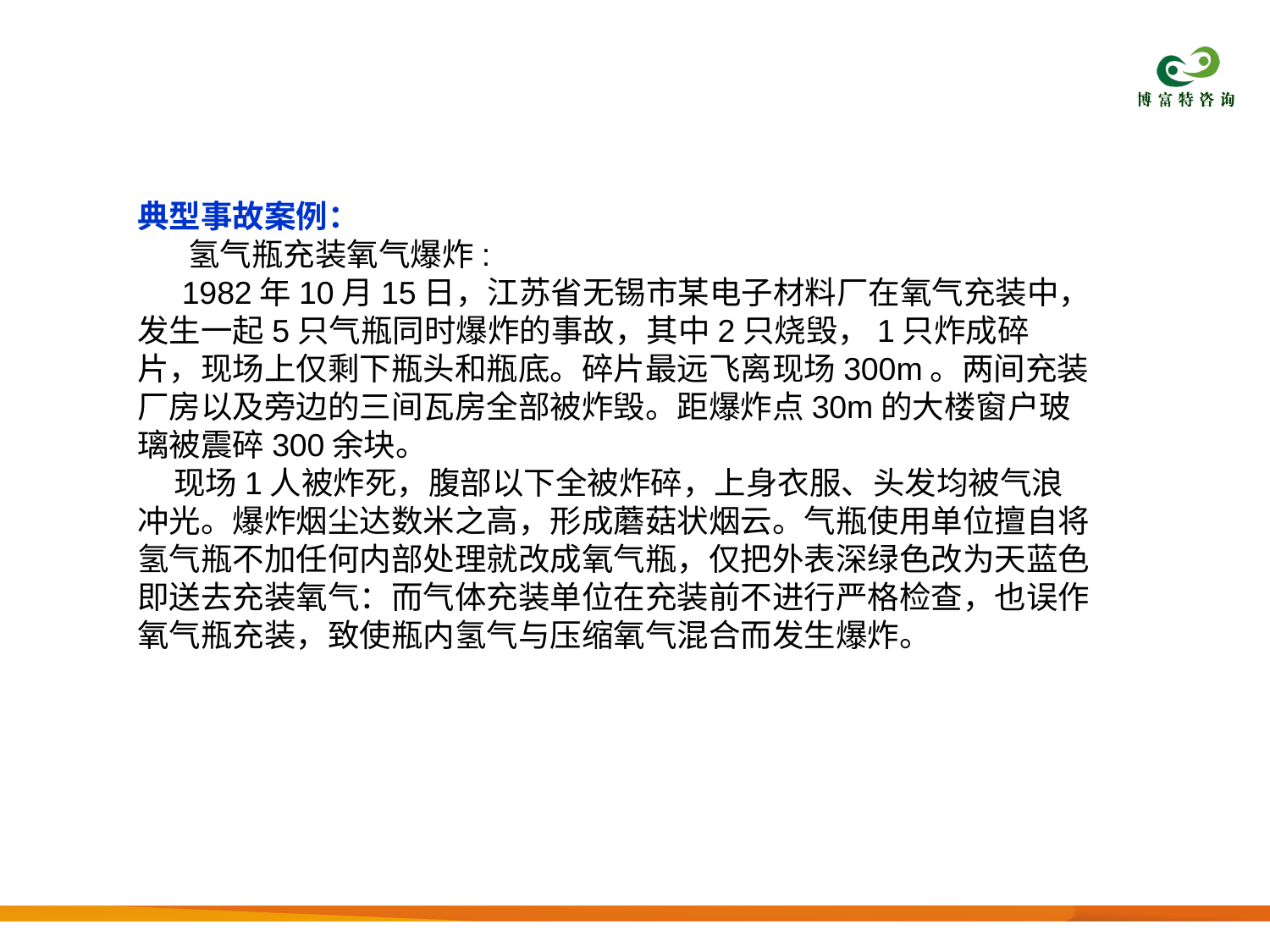

典型事故案例：
      氢气瓶充装氧气爆炸:
     1982年10月15日，江苏省无锡市某电子材料厂在氧气充装中，发生一起5只气瓶同时爆炸的事故，其中2只烧毁，1只炸成碎片，现场上仅剩下瓶头和瓶底。碎片最远飞离现场300m。两间充装厂房以及旁边的三间瓦房全部被炸毁。距爆炸点30m的大楼窗户玻璃被震碎300余块。
    现场1人被炸死，腹部以下全被炸碎，上身衣服、头发均被气浪冲光。爆炸烟尘达数米之高，形成蘑菇状烟云。气瓶使用单位擅自将氢气瓶不加任何内部处理就改成氧气瓶，仅把外表深绿色改为天蓝色即送去充装氧气：而气体充装单位在充装前不进行严格检查，也误作氧气瓶充装，致使瓶内氢气与压缩氧气混合而发生爆炸。